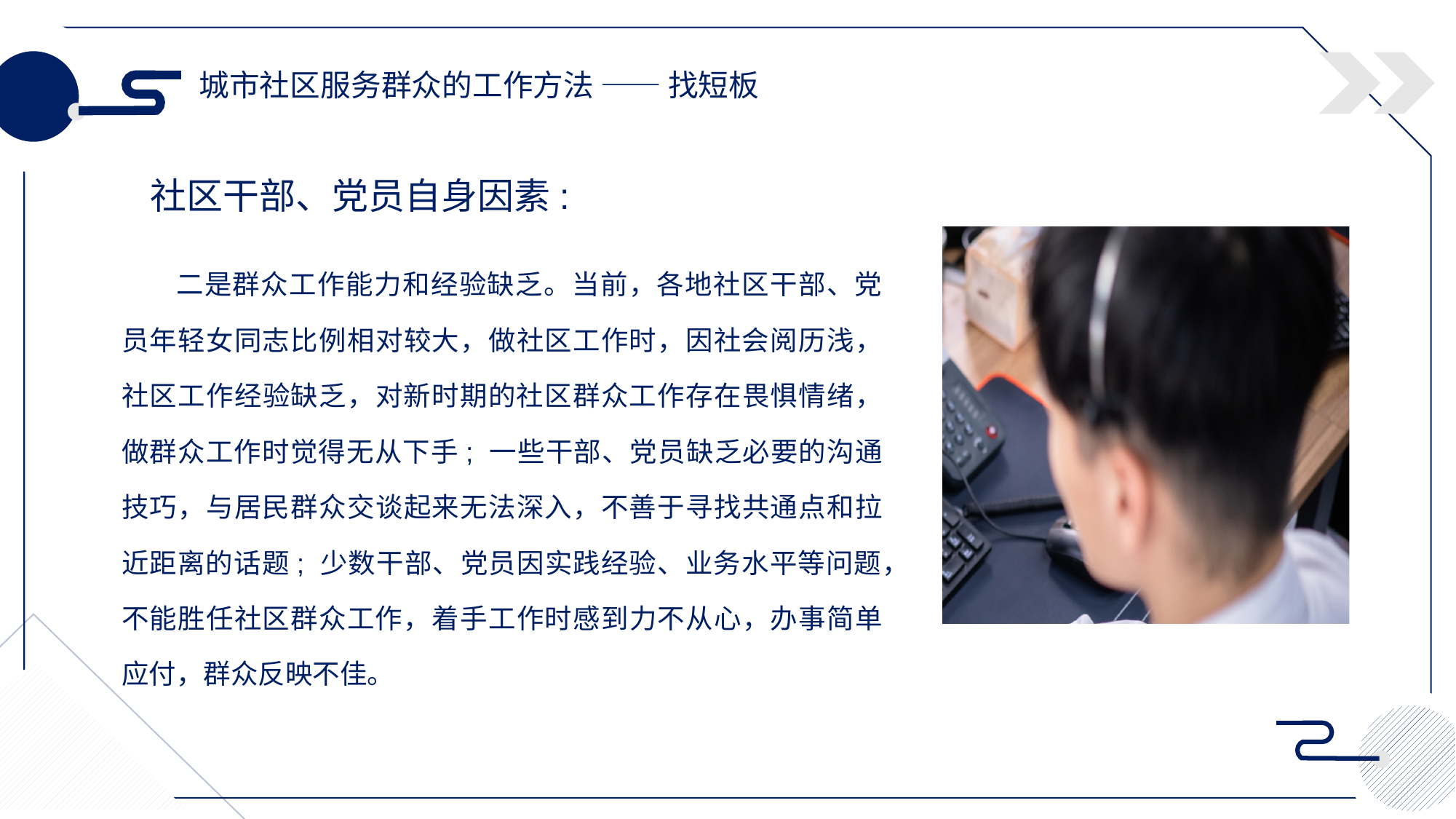

城市社区服务群众的工作方法 —— 找短板
社区干部、党员自身因素:

二是群众工作能力和经验缺乏。当前，各地社区干部、党员年轻女同志比例相对较大，做社区工作时，因社会阅历浅，社区工作经验缺乏，对新时期的社区群众工作存在畏惧情绪，做群众工作时觉得无从下手; 一些干部、党员缺乏必要的沟通技巧，与居民群众交谈起来无法深入，不善于寻找共通点和拉近距离的话题; 少数干部、党员因实践经验、业务水平等问题，不能胜任社区群众工作，着手工作时感到力不从心，办事简单应付，群众反映不佳。